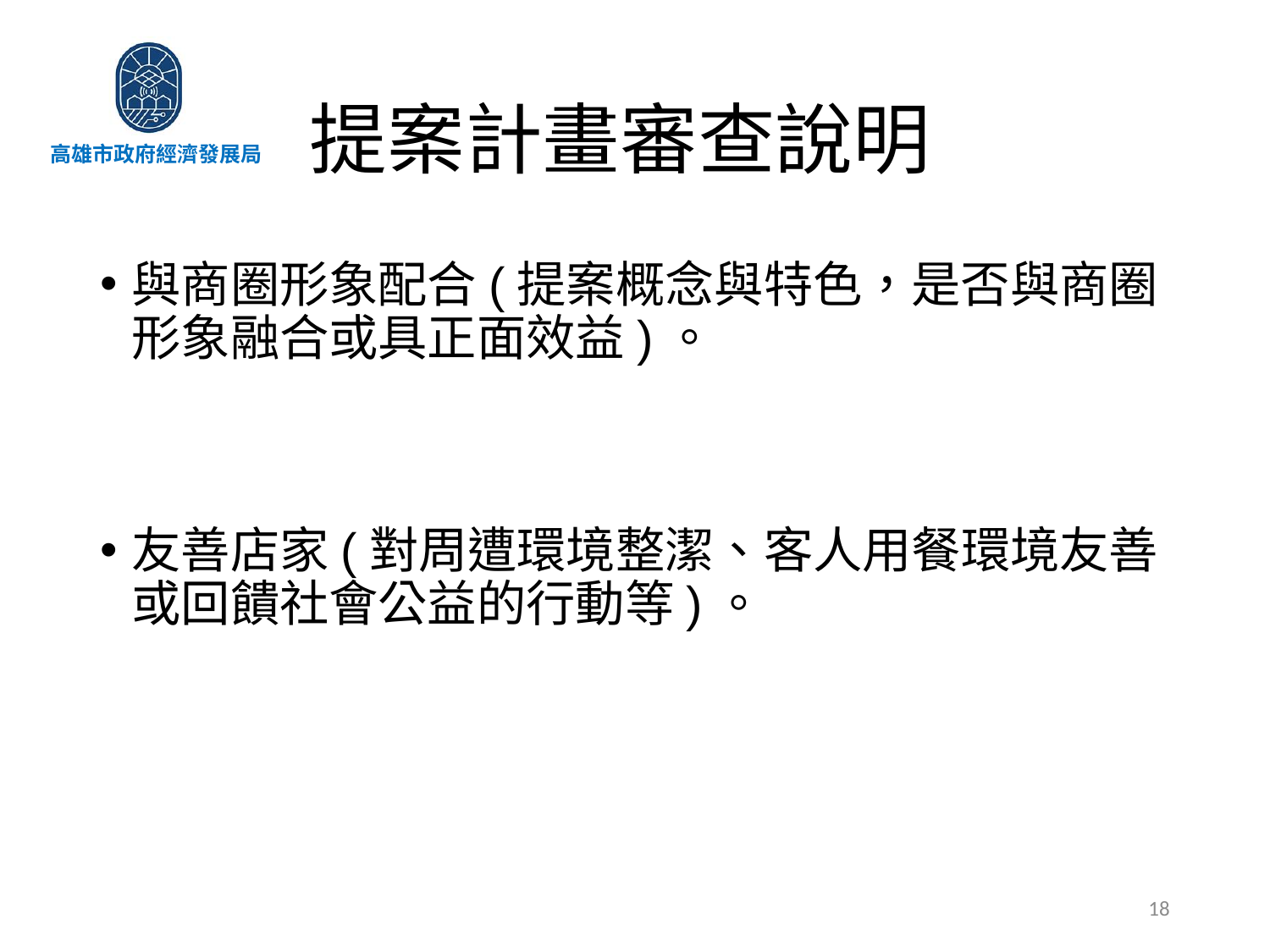

# 提案計畫審查說明
與商圈形象配合(提案概念與特色，是否與商圈形象融合或具正面效益)。

友善店家(對周遭環境整潔、客人用餐環境友善或回饋社會公益的行動等)。
18